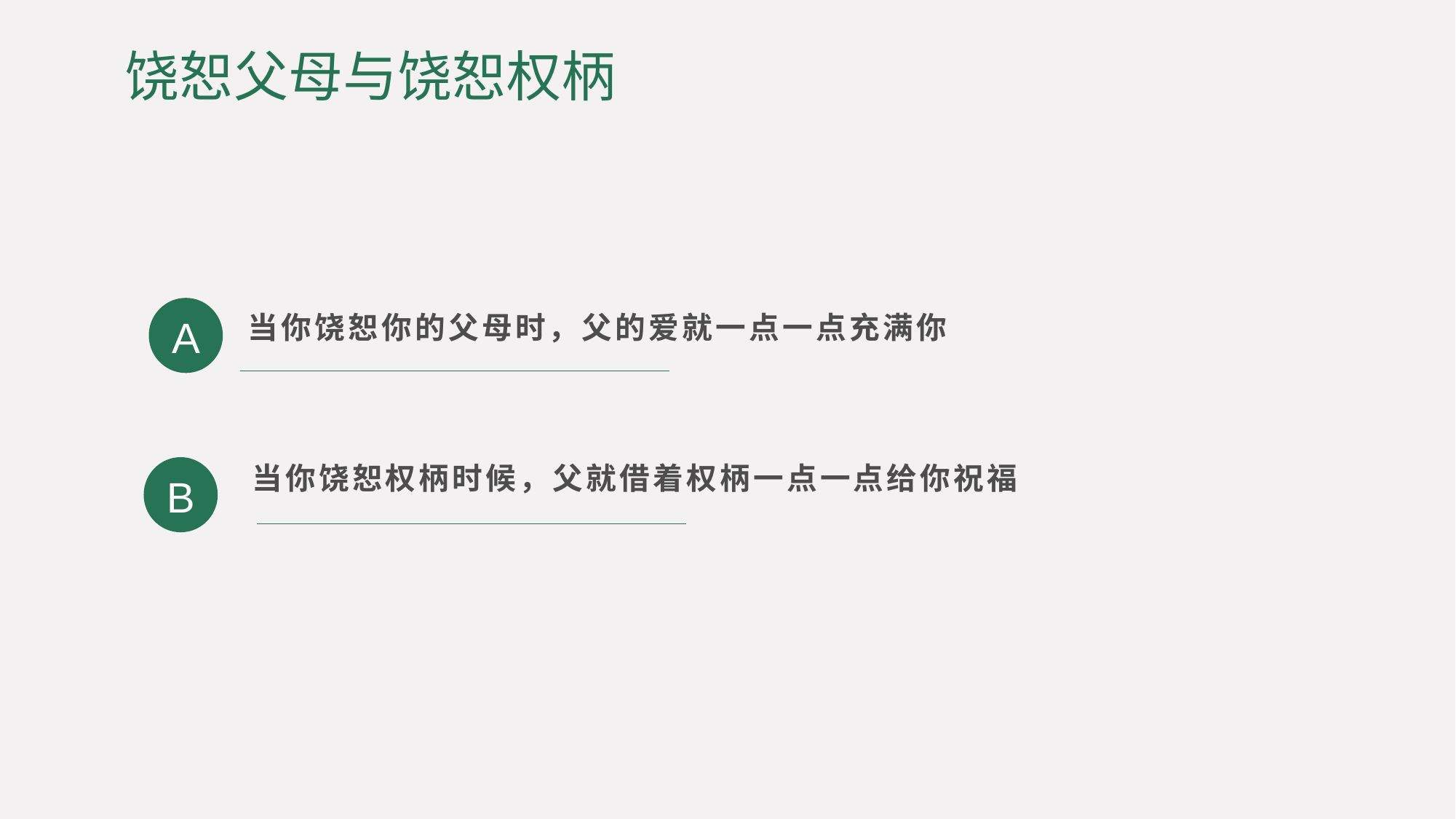

饶恕父母与饶恕权柄
当你饶恕你的父母时，父的爱就一点一点充满你
A
当你饶恕权柄时候，父就借着权柄一点一点给你祝福
B